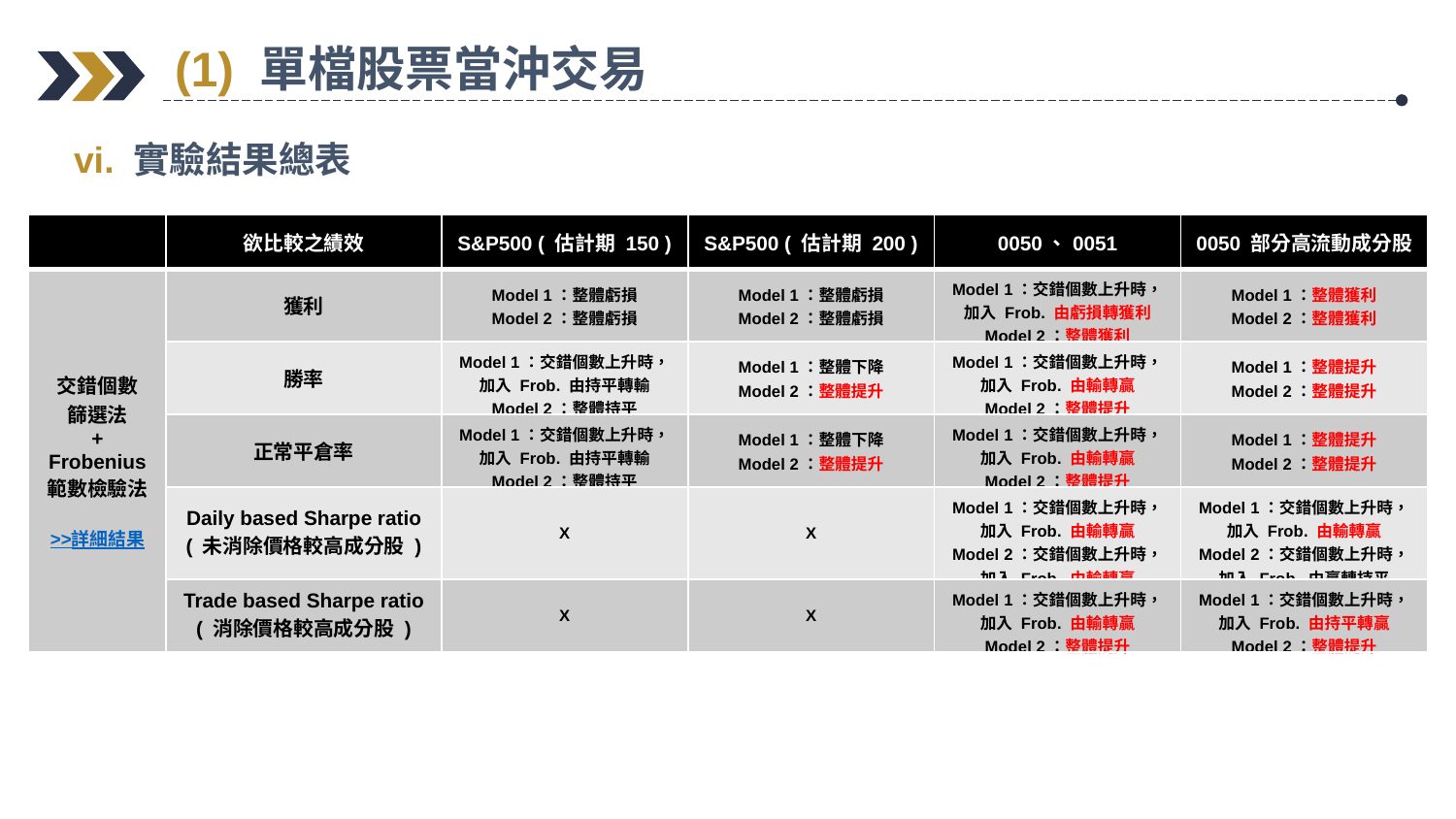

(1) 單檔股票當沖交易

vi. 實驗結果總表
|  | 欲比較之績效 | S&P500 ( 估計期 150 ) | S&P500 ( 估計期 200 ) | 0050、0051 | 0050 部分高流動成分股 |
| --- | --- | --- | --- | --- | --- |
| 交錯個數 篩選法 + Frobenius 範數檢驗法 >>詳細結果 | 獲利 | Model 1：整體虧損 Model 2：整體虧損 | Model 1：整體虧損 Model 2：整體虧損 | Model 1：交錯個數上升時，加入 Frob. 由虧損轉獲利 Model 2：整體獲利 | Model 1：整體獲利 Model 2：整體獲利 |
|  | 勝率 | Model 1：交錯個數上升時，加入 Frob. 由持平轉輸 Model 2：整體持平 | Model 1：整體下降 Model 2：整體提升 | Model 1：交錯個數上升時，加入 Frob. 由輸轉贏 Model 2：整體提升 | Model 1：整體提升 Model 2：整體提升 |
|  | 正常平倉率 | Model 1：交錯個數上升時，加入 Frob. 由持平轉輸 Model 2：整體持平 | Model 1：整體下降 Model 2：整體提升 | Model 1：交錯個數上升時，加入 Frob. 由輸轉贏 Model 2：整體提升 | Model 1：整體提升 Model 2：整體提升 |
|  | Daily based Sharpe ratio ( 未消除價格較高成分股 ) | X | X | Model 1：交錯個數上升時，加入 Frob. 由輸轉贏 Model 2：交錯個數上升時，加入 Frob. 由輸轉贏 | Model 1：交錯個數上升時，加入 Frob. 由輸轉贏 Model 2：交錯個數上升時，加入 Frob. 由贏轉持平 |
|  | Trade based Sharpe ratio ( 消除價格較高成分股 ) | X | X | Model 1：交錯個數上升時，加入 Frob. 由輸轉贏 Model 2：整體提升 | Model 1：交錯個數上升時，加入 Frob. 由持平轉贏 Model 2：整體提升 |